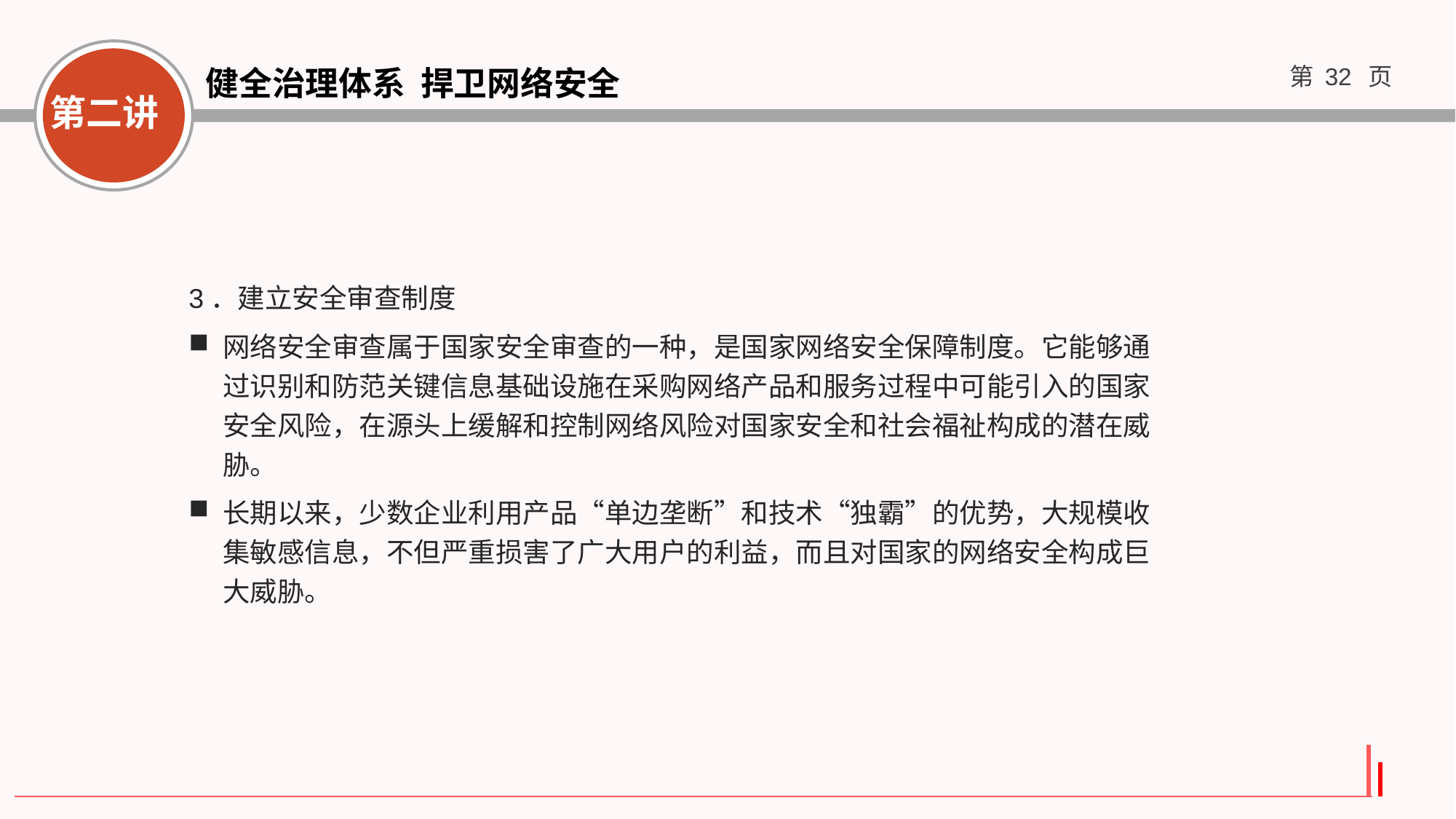

3．建立安全审查制度
网络安全审查属于国家安全审查的一种，是国家网络安全保障制度。它能够通过识别和防范关键信息基础设施在采购网络产品和服务过程中可能引入的国家安全风险，在源头上缓解和控制网络风险对国家安全和社会福祉构成的潜在威胁。
长期以来，少数企业利用产品“单边垄断”和技术“独霸”的优势，大规模收集敏感信息，不但严重损害了广大用户的利益，而且对国家的网络安全构成巨大威胁。